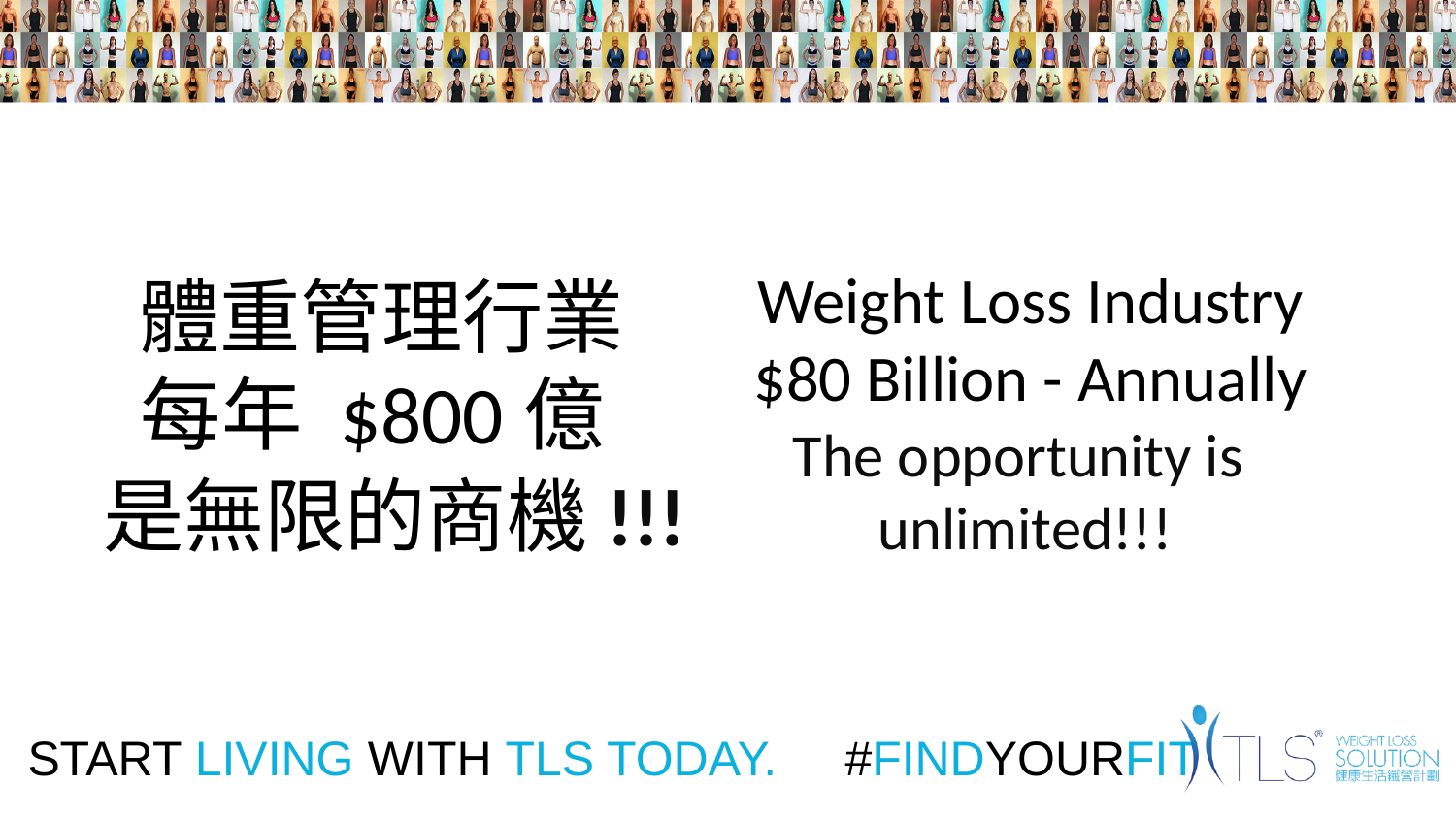

Weight Loss Industry
$80 Billion - Annually
體重管理行業
每年 $800億
The opportunity is
unlimited!!!
是無限的商機!!!